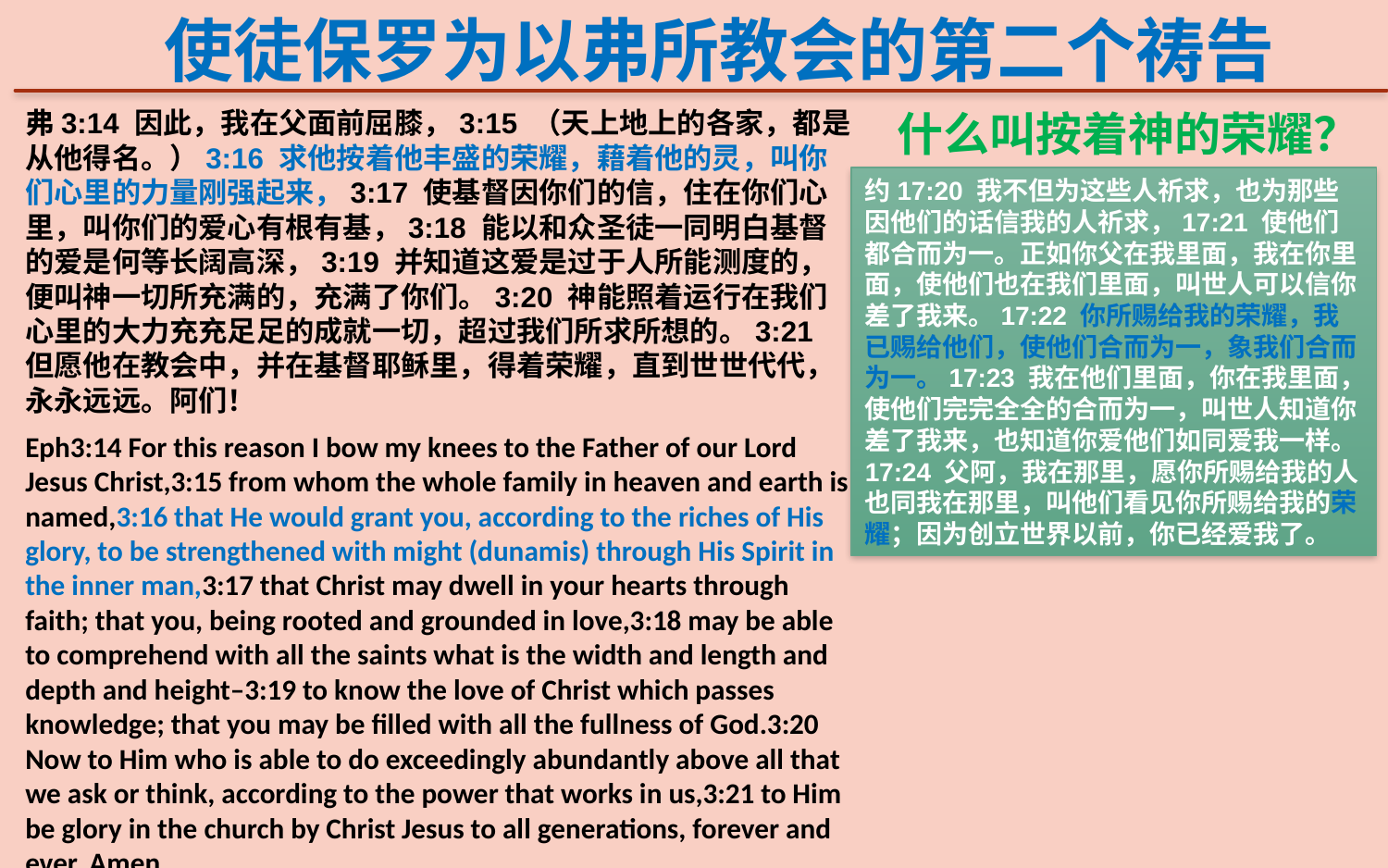

使徒保罗为以弗所教会的第二个祷告
什么叫按着神的荣耀？
弗3:14 因此，我在父面前屈膝，3:15 （天上地上的各家，都是从他得名。）3:16 求他按着他丰盛的荣耀，藉着他的灵，叫你们心里的力量刚强起来，3:17 使基督因你们的信，住在你们心里，叫你们的爱心有根有基，3:18 能以和众圣徒一同明白基督的爱是何等长阔高深，3:19 并知道这爱是过于人所能测度的，便叫神一切所充满的，充满了你们。3:20 神能照着运行在我们心里的大力充充足足的成就一切，超过我们所求所想的。3:21 但愿他在教会中，并在基督耶稣里，得着荣耀，直到世世代代，永永远远。阿们！
Eph3:14 For this reason I bow my knees to the Father of our Lord Jesus Christ,3:15 from whom the whole family in heaven and earth is named,3:16 that He would grant you, according to the riches of His glory, to be strengthened with might (dunamis) through His Spirit in the inner man,3:17 that Christ may dwell in your hearts through faith; that you, being rooted and grounded in love,3:18 may be able to comprehend with all the saints what is the width and length and depth and height–3:19 to know the love of Christ which passes knowledge; that you may be filled with all the fullness of God.3:20 Now to Him who is able to do exceedingly abundantly above all that we ask or think, according to the power that works in us,3:21 to Him be glory in the church by Christ Jesus to all generations, forever and ever. Amen.
约17:20 我不但为这些人祈求，也为那些因他们的话信我的人祈求，17:21 使他们都合而为一。正如你父在我里面，我在你里面，使他们也在我们里面，叫世人可以信你差了我来。17:22 你所赐给我的荣耀，我已赐给他们，使他们合而为一，象我们合而为一。17:23 我在他们里面，你在我里面，使他们完完全全的合而为一，叫世人知道你差了我来，也知道你爱他们如同爱我一样。17:24 父阿，我在那里，愿你所赐给我的人也同我在那里，叫他们看见你所赐给我的荣耀；因为创立世界以前，你已经爱我了。